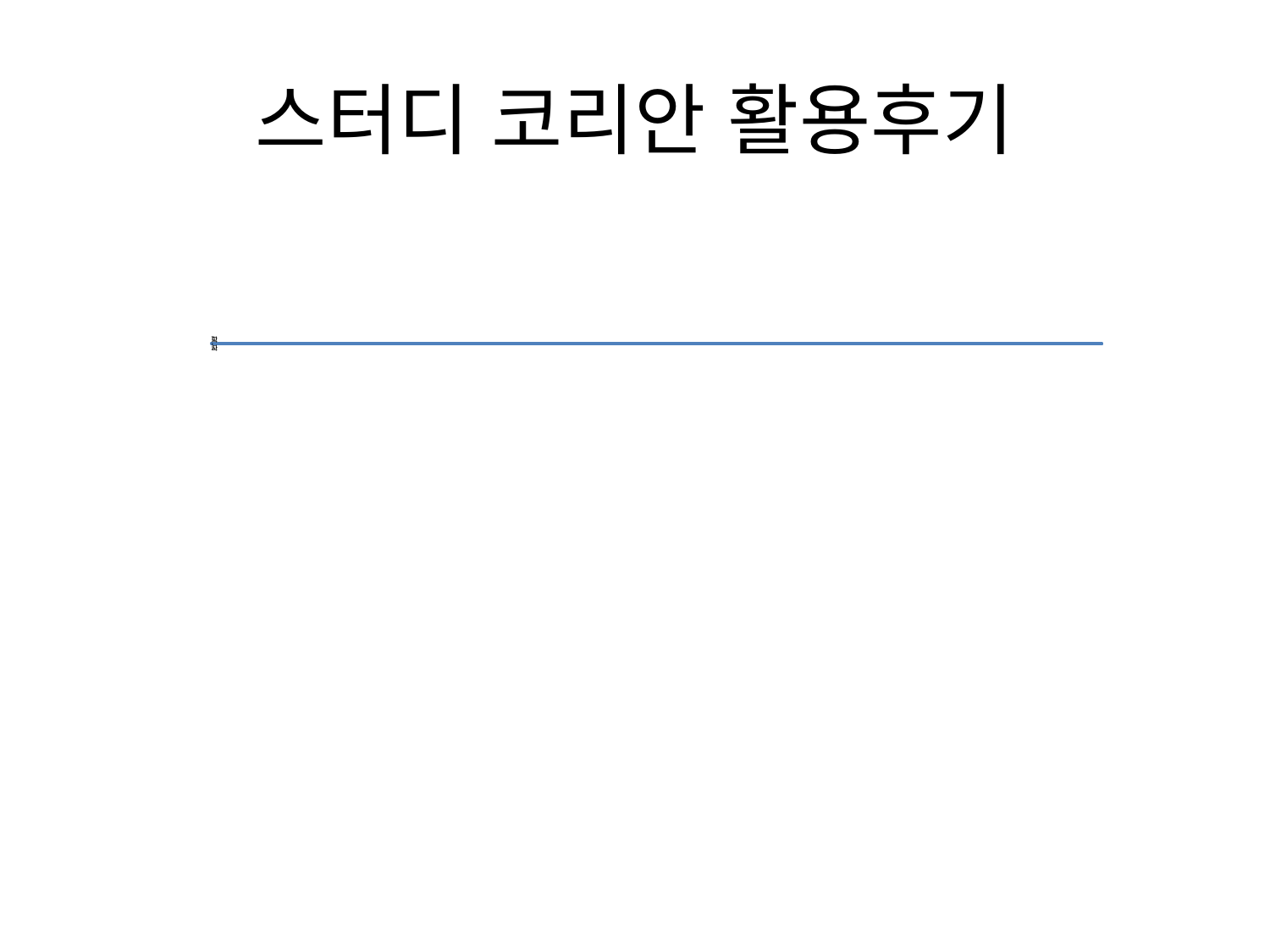

# 스터디 코리안 활용후기
학교
교사
학생/학부모